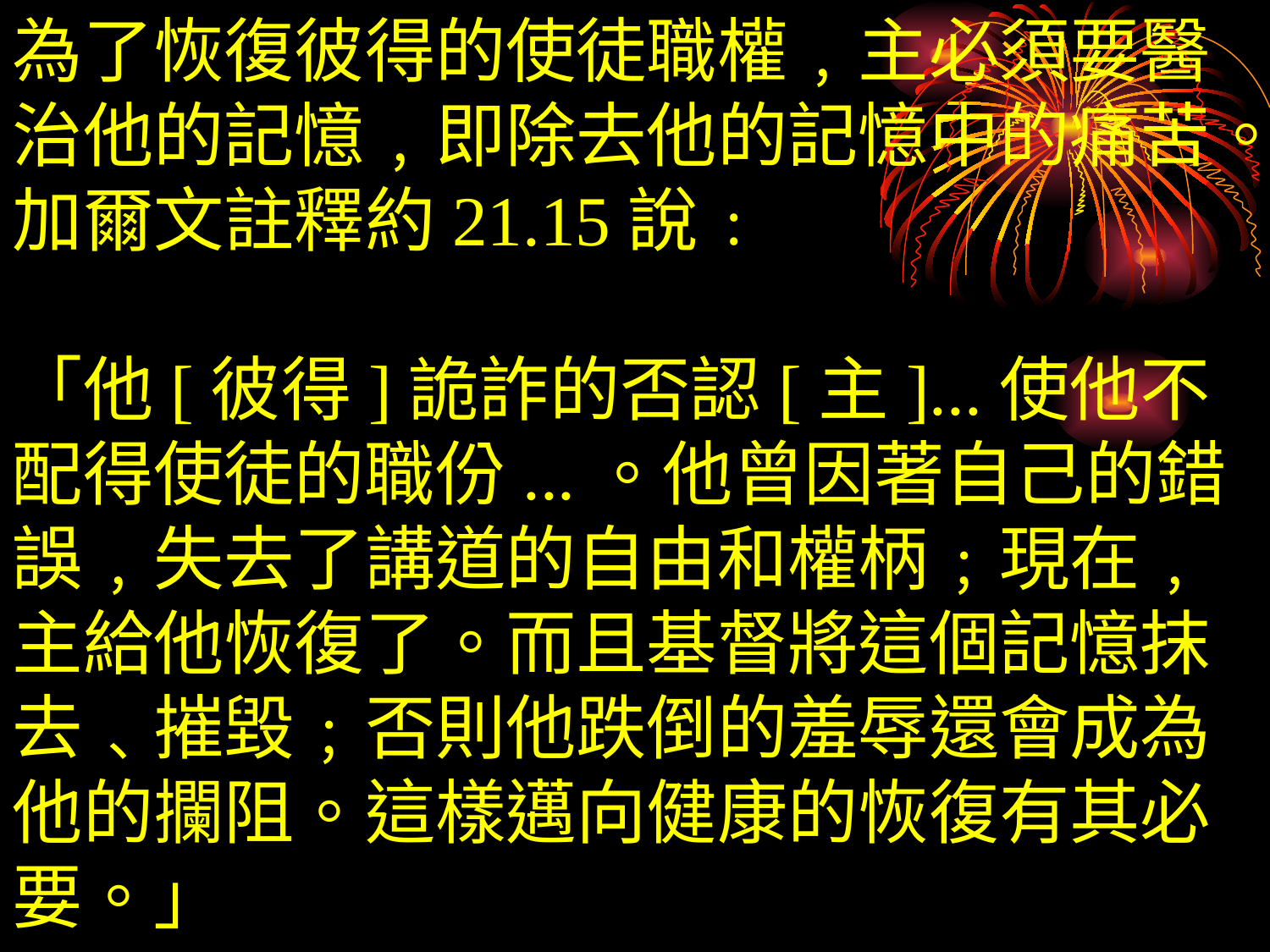

為了恢復彼得的使徒職權﹐主必須要醫治他的記憶﹐即除去他的記憶中的痛苦。加爾文註釋約21.15說﹕

「他[彼得]詭詐的否認[主]...使他不配得使徒的職份...。他曾因著自己的錯誤﹐失去了講道的自由和權柄﹔現在﹐主給他恢復了。而且基督將這個記憶抹去﹑摧毀﹔否則他跌倒的羞辱還會成為他的攔阻。這樣邁向健康的恢復有其必要。」